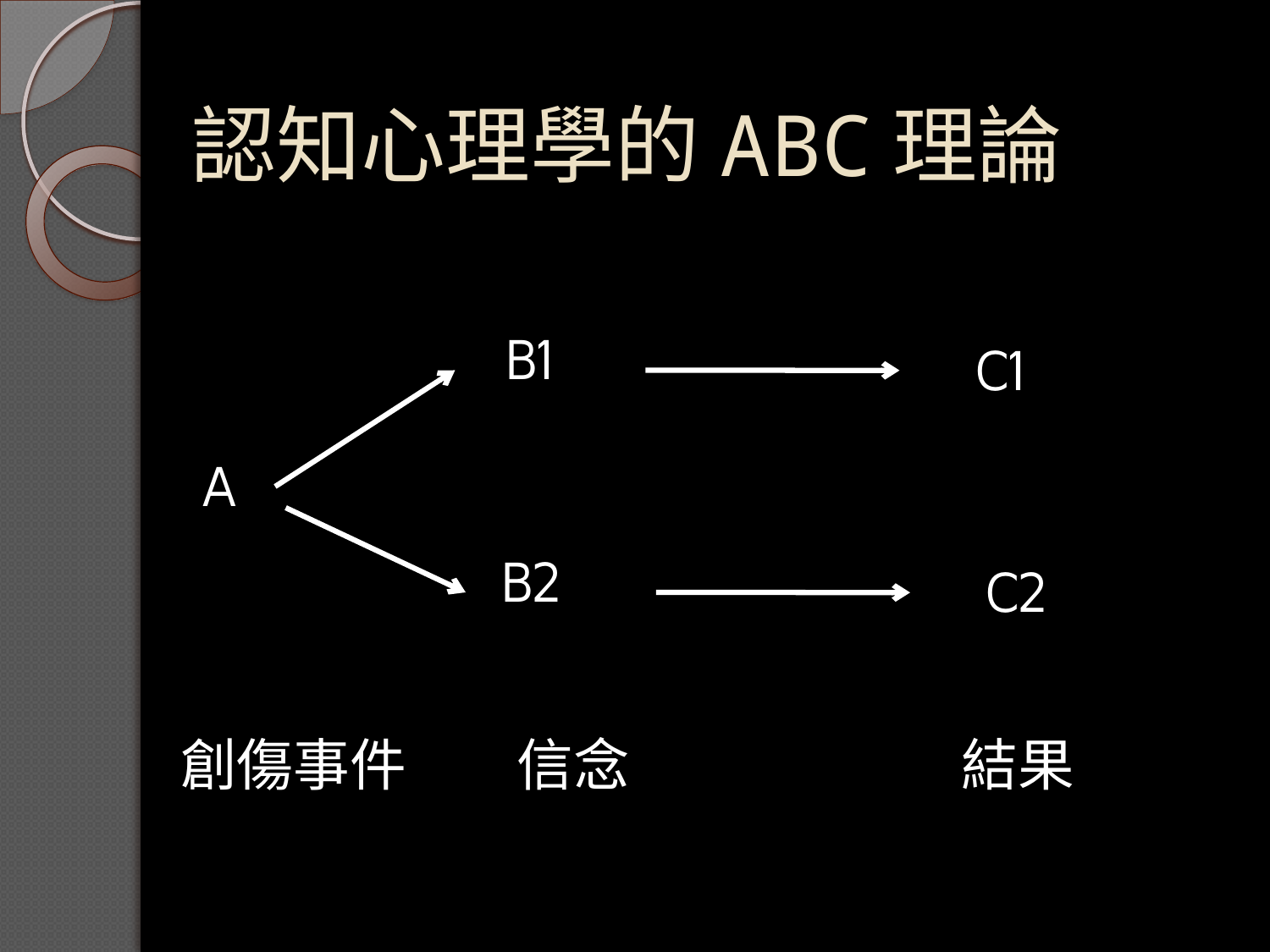

# 認知心理學的ABC理論
 B1
C1
A
  B2
C2

   創傷事件

  信念

  結果